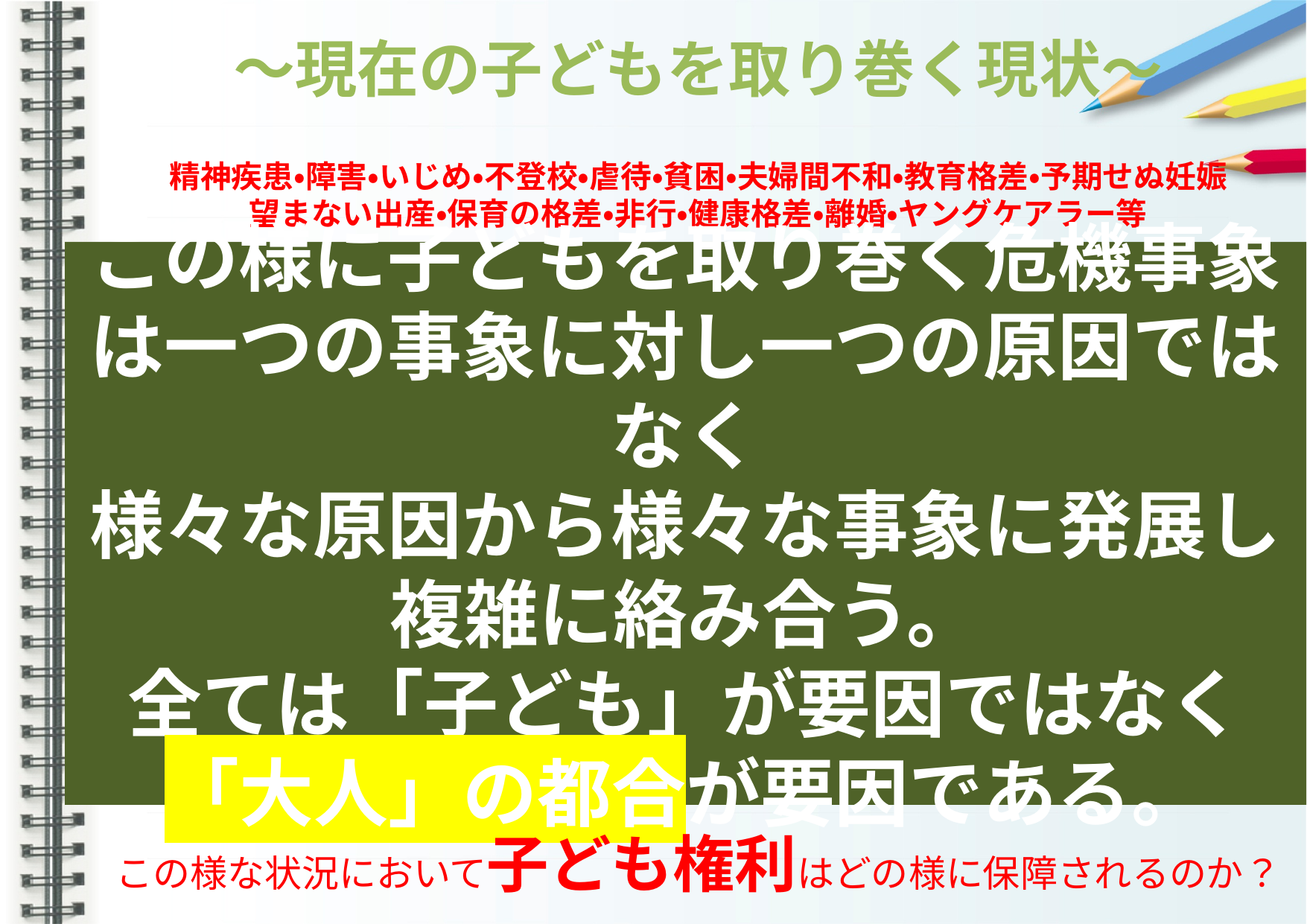

# ～現在の子どもを取り巻く現状～ 精神疾患・障害・いじめ・不登校・虐待・貧困・夫婦間不和・教育格差・予期せぬ妊娠 望まない出産・保育の格差・非行・健康格差・離婚・ヤングケアラー等
この様に子どもを取り巻く危機事象は一つの事象に対し一つの原因ではなく
様々な原因から様々な事象に発展し
複雑に絡み合う。
全ては「子ども」が要因ではなく
「大人」の都合が要因である。

この様な状況において子ども権利はどの様に保障されるのか？